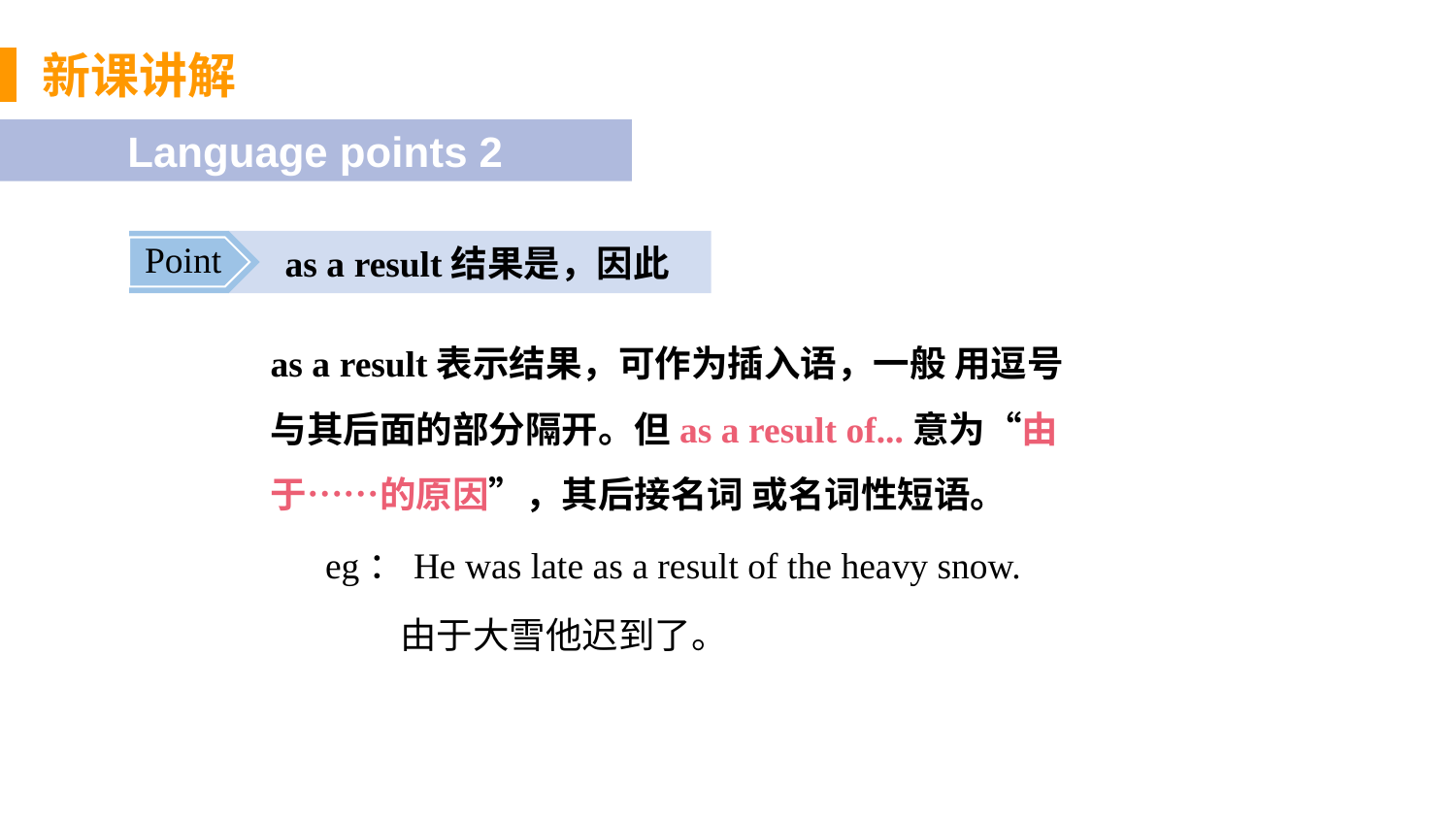

新课讲解

Language points 2

     as a result结果是，因此

Point

as a result表示结果，可作为插入语，一般 用逗号与其后面的部分隔开。但as a result of...意为“由于……的原因”，其后接名词 或名词性短语。
eg：He was late as a result of the heavy snow.
        由于大雪他迟到了。